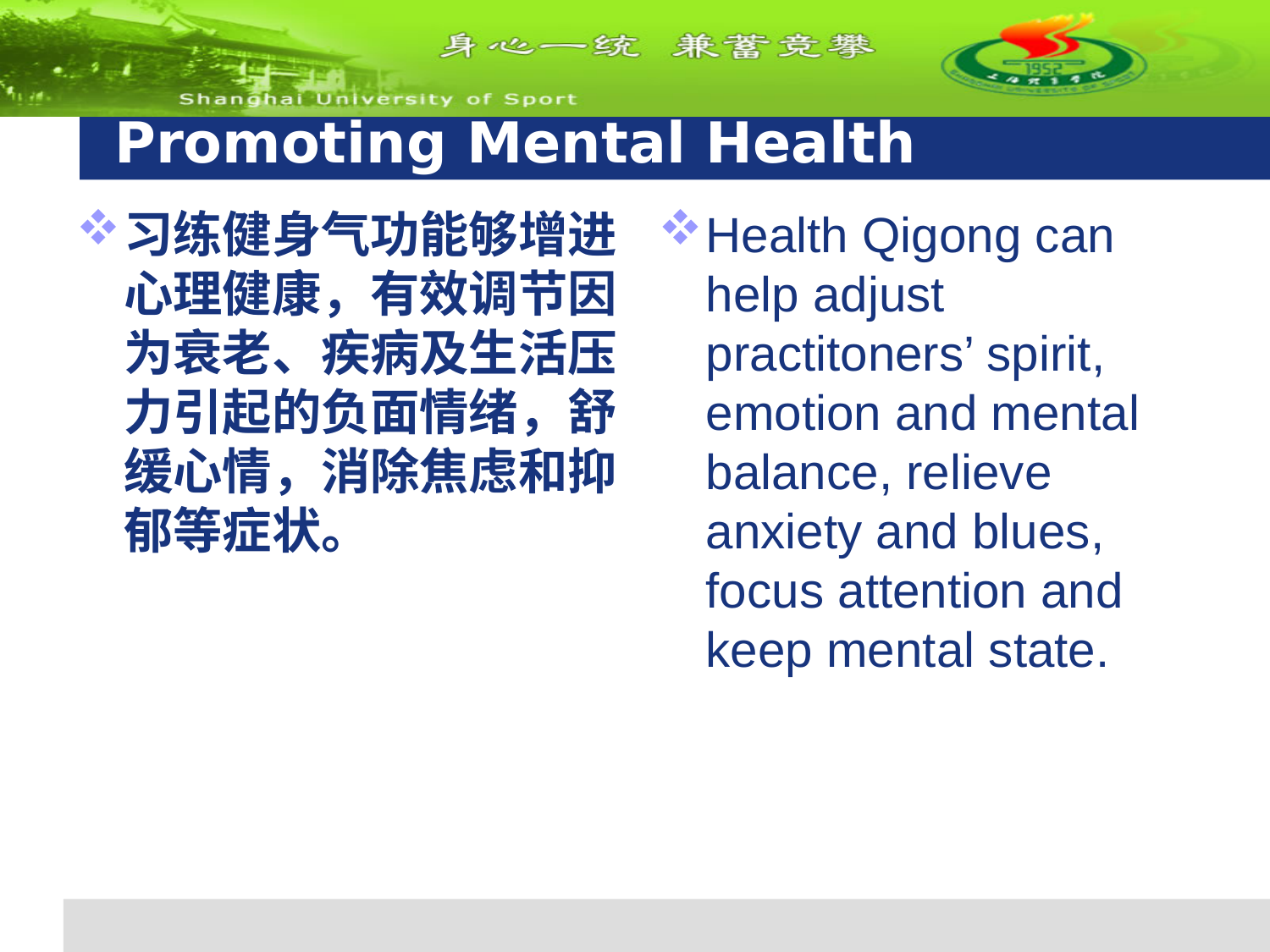

# Promoting Mental Health
习练健身气功能够增进心理健康，有效调节因为衰老、疾病及生活压力引起的负面情绪，舒缓心情，消除焦虑和抑郁等症状。
Health Qigong can help adjust practitoners’ spirit, emotion and mental balance, relieve anxiety and blues, focus attention and keep mental state.